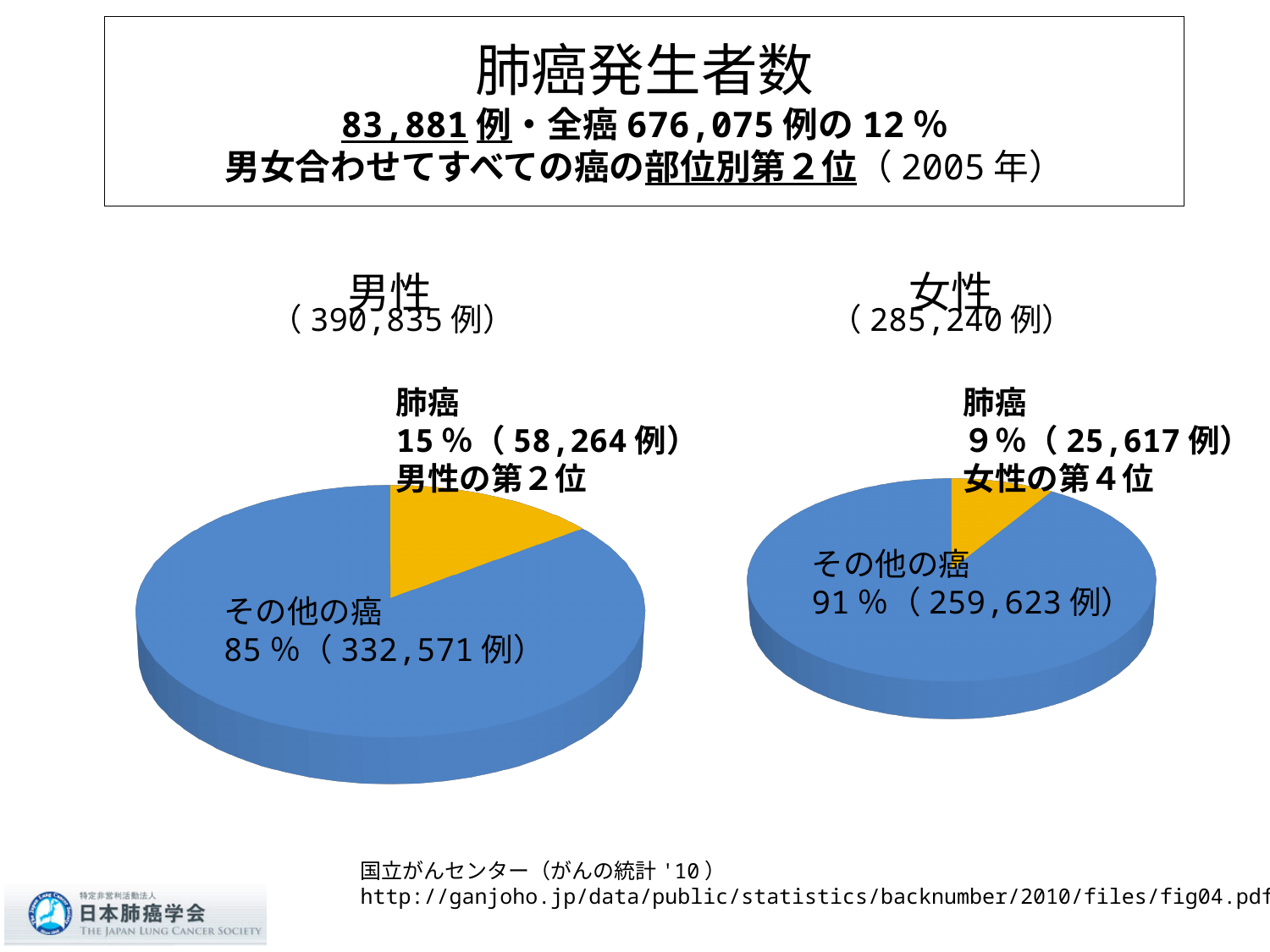

# 肺癌発生者数 83,881例・全癌676,075例の12％ 男女合わせてすべての癌の部位別第２位（2005年）

[unsupported chart]

[unsupported chart]

（390,835例）
（285,240例）
肺癌
15％（58,264例）
男性の第２位
肺癌
９％（25,617例）
女性の第４位
その他の癌
91％（259,623例）
その他の癌
85％（332,571例）
国立がんセンター（がんの統計'10）
http://ganjoho.jp/data/public/statistics/backnumber/2010/files/fig04.pdf